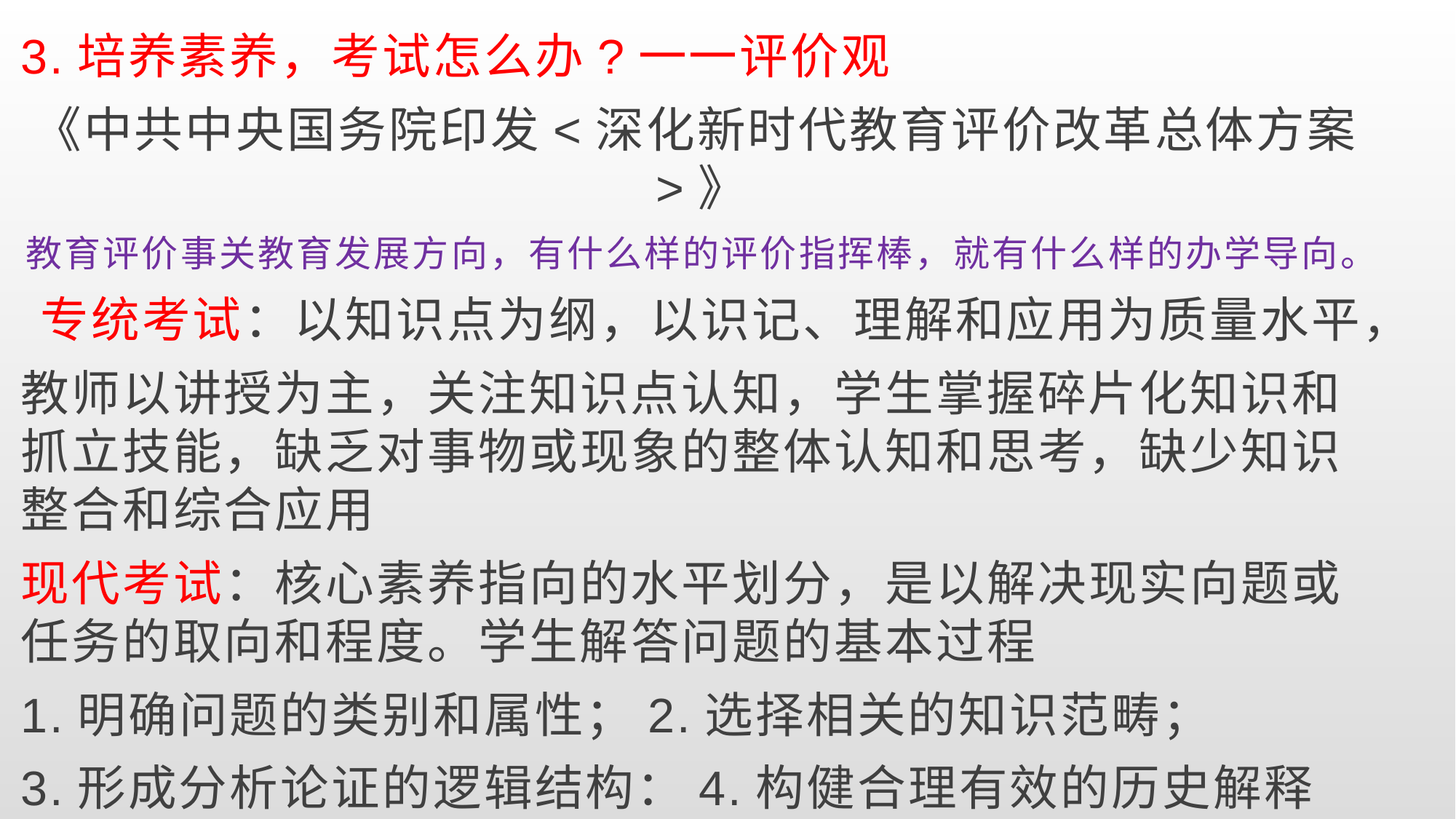

3.培养素养，考试怎么办?一一评价观
《中共中央国务院印发<深化新时代教育评价改革总体方案>》
教育评价事关教育发展方向，有什么样的评价指挥棒，就有什么样的办学导向。
专统考试：以知识点为纲，以识记、理解和应用为质量水平，
教师以讲授为主，关注知识点认知，学生掌握碎片化知识和抓立技能，缺乏对事物或现象的整体认知和思考，缺少知识整合和综合应用
现代考试：核心素养指向的水平划分，是以解决现实向题或任务的取向和程度。学生解答问题的基本过程
1.明确问题的类别和属性；2.选择相关的知识范畴；
3.形成分析论证的逻辑结构：4.构健合理有效的历史解释（重构历史知识）
#